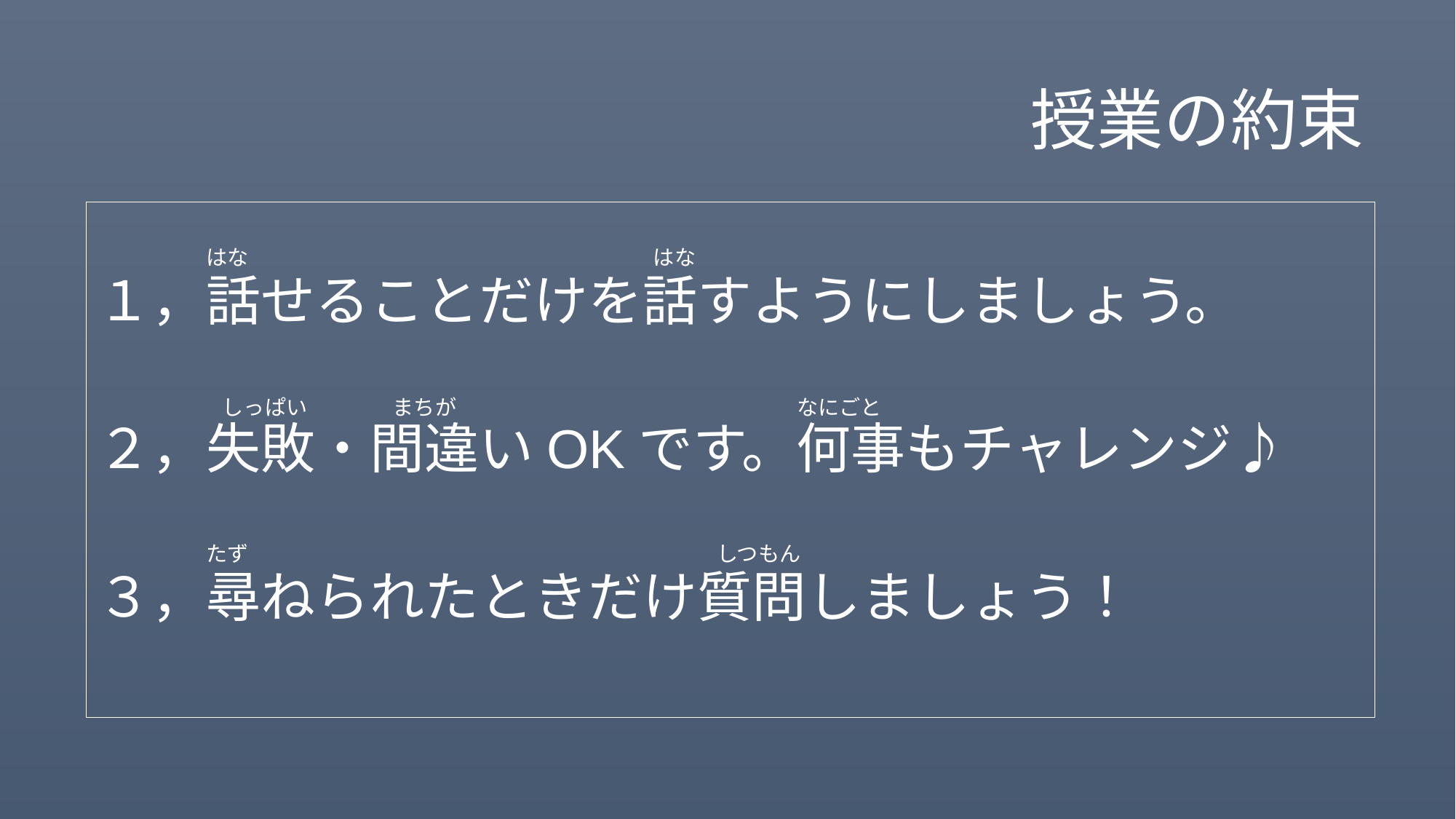

# 授業の約束

１，話せることだけを話すようにしましょう。

２，失敗・間違いOKです。何事もチャレンジ♪

３，尋ねられたときだけ質問しましょう！
はな　　　　　　　　　　　　　　　　　　　はな
しっぱい　　　　まちが　　　　　　　　　　　　　　　　なにごと
たず　　　　　　　　　　　　　　　　　　　　　　しつもん